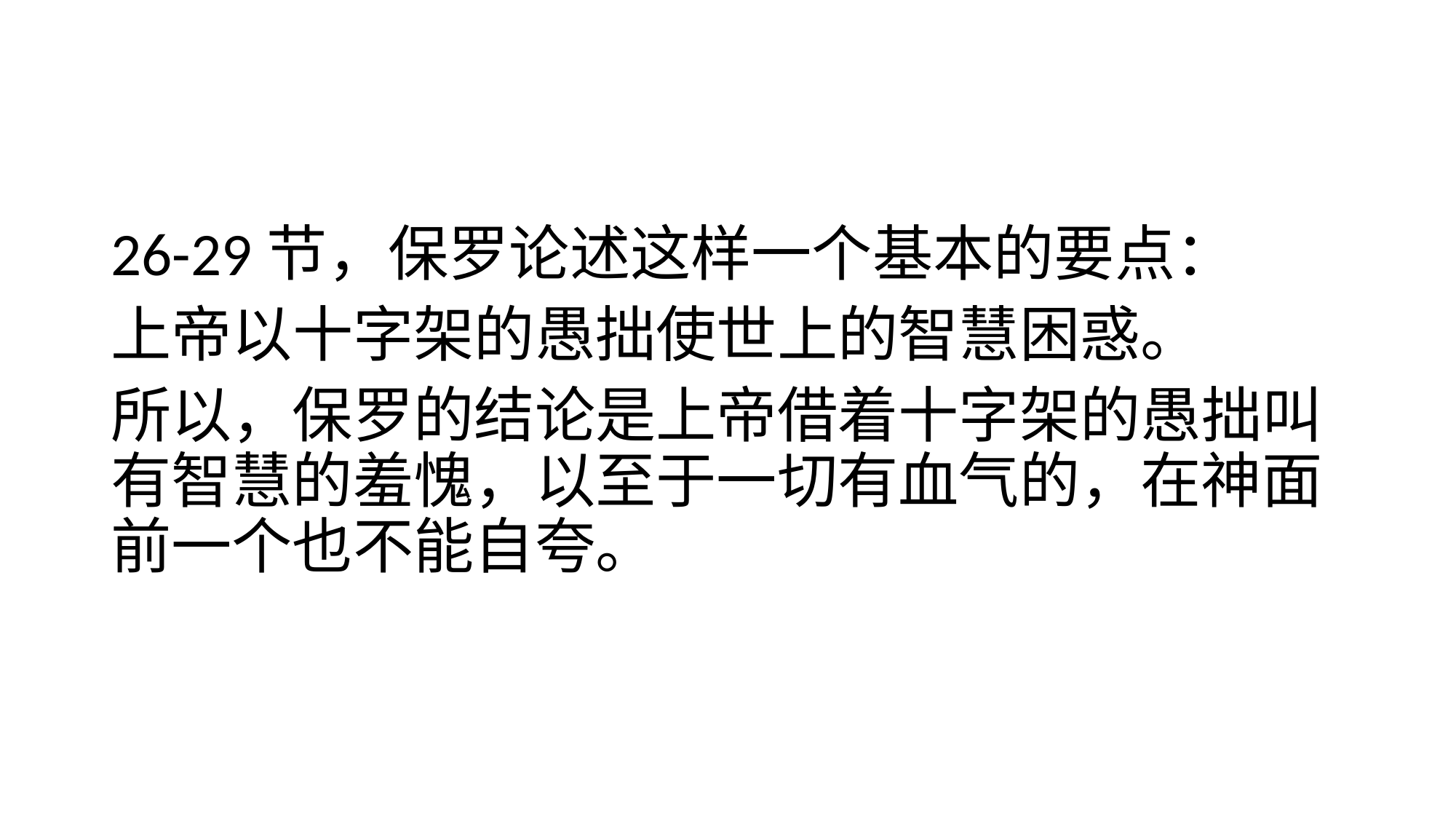

#
26-29节，保罗论述这样一个基本的要点：
上帝以十字架的愚拙使世上的智慧困惑。
所以，保罗的结论是上帝借着十字架的愚拙叫有智慧的羞愧，以至于一切有血气的，在神面前一个也不能自夸。